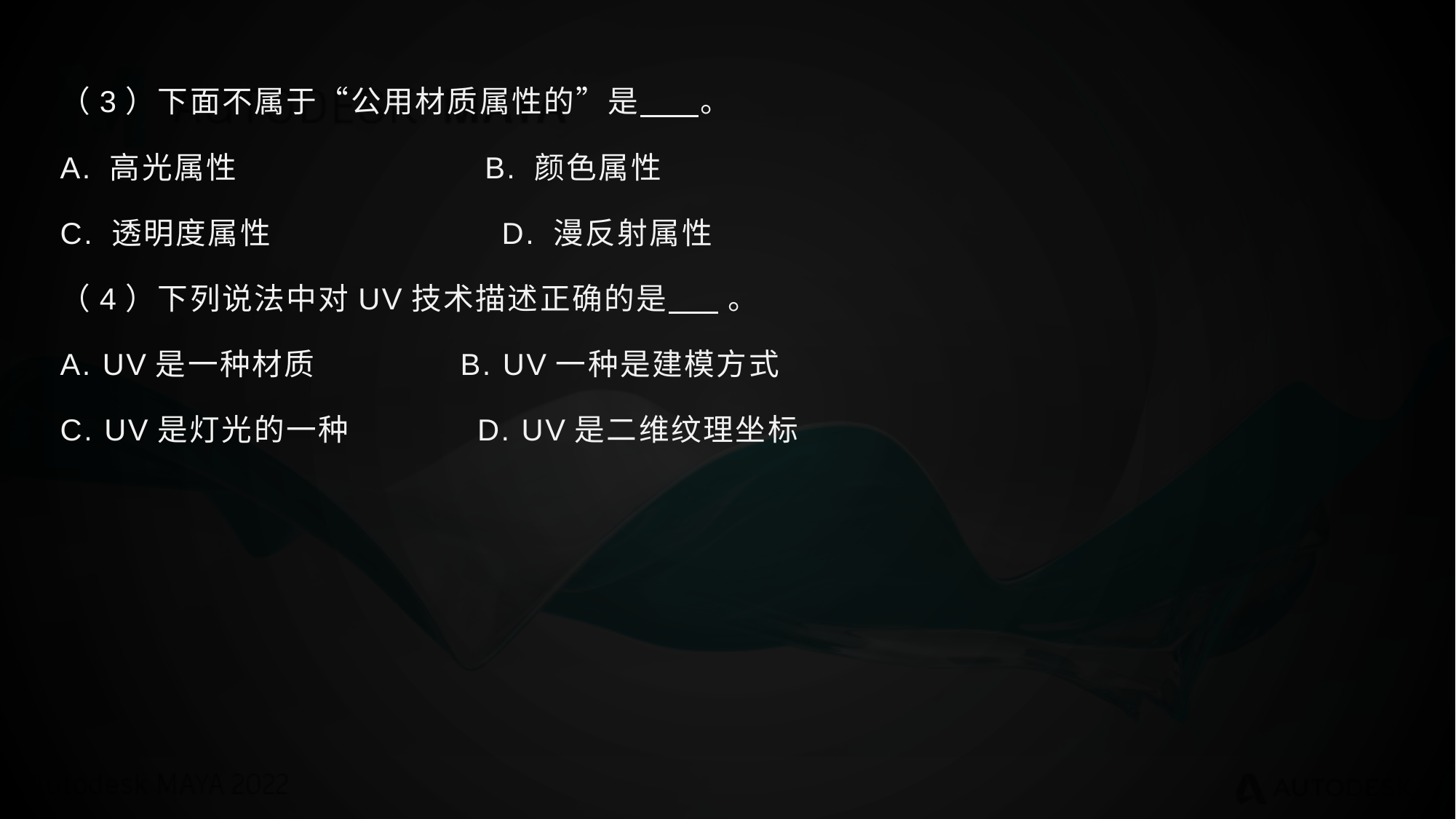

（3）下面不属于“公用材质属性的”是       。
A. 高光属性                            B. 颜色属性
C. 透明度属性                          D. 漫反射属性
（4）下列说法中对UV技术描述正确的是       。
A. UV是一种材质                B. UV一种是建模方式
C. UV是灯光的一种              D. UV是二维纹理坐标